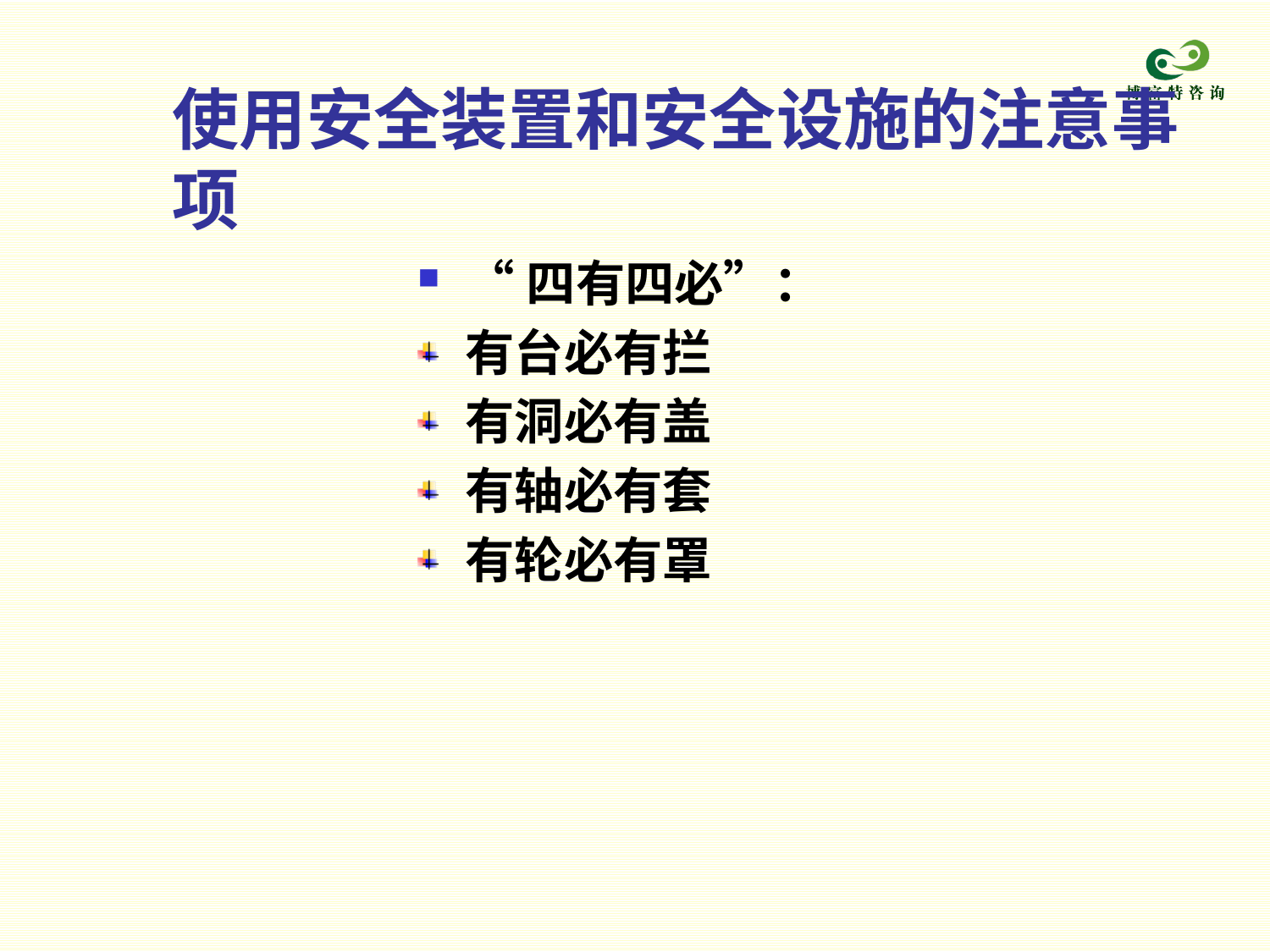

# 使用安全装置和安全设施的注意事项
“四有四必”：
有台必有拦
有洞必有盖
有轴必有套
有轮必有罩